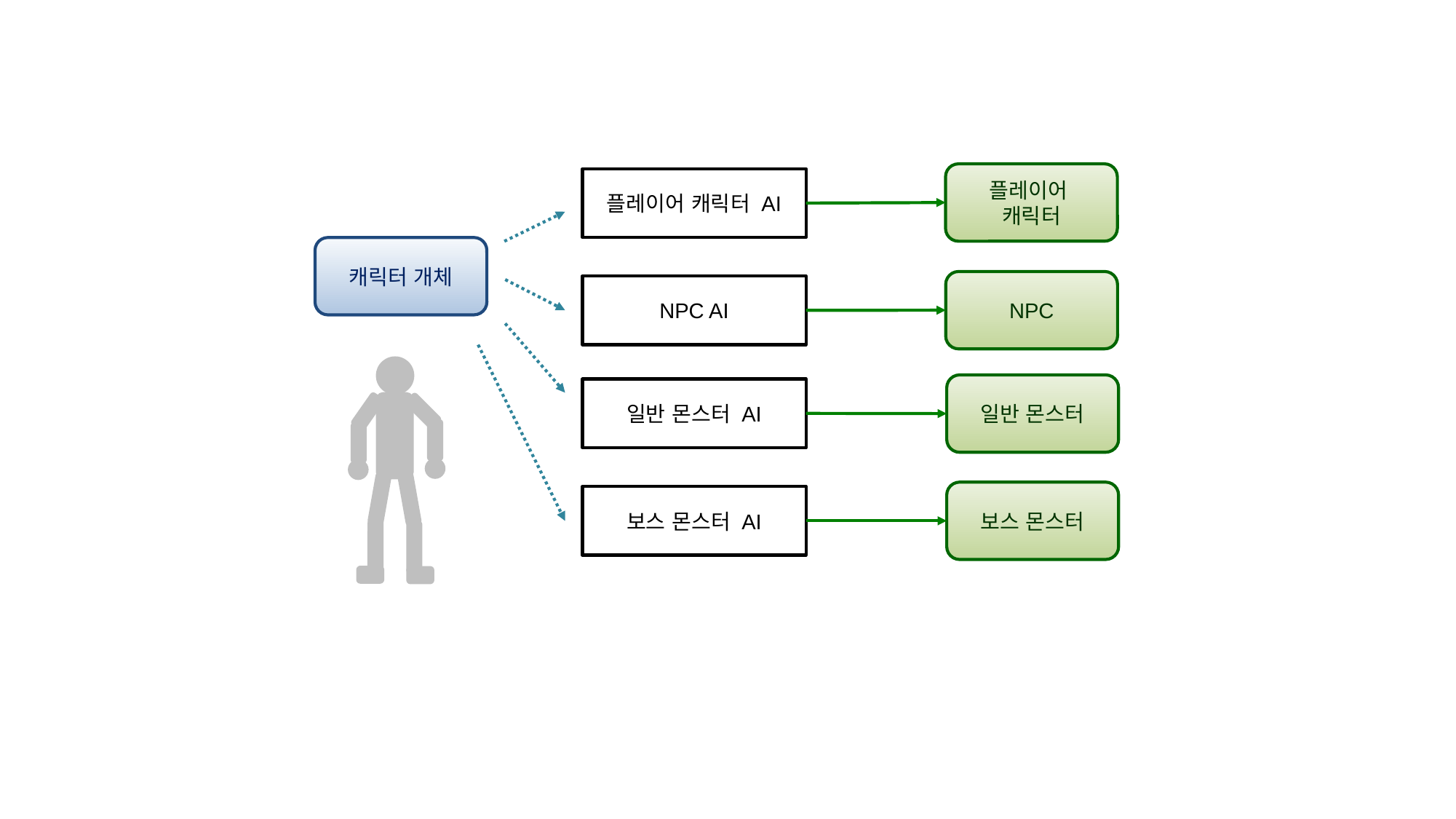

플레이어
캐릭터
플레이어 캐릭터 AI
캐릭터 개체
NPC
NPC AI

일반 몬스터
일반 몬스터 AI
보스 몬스터
보스 몬스터 AI